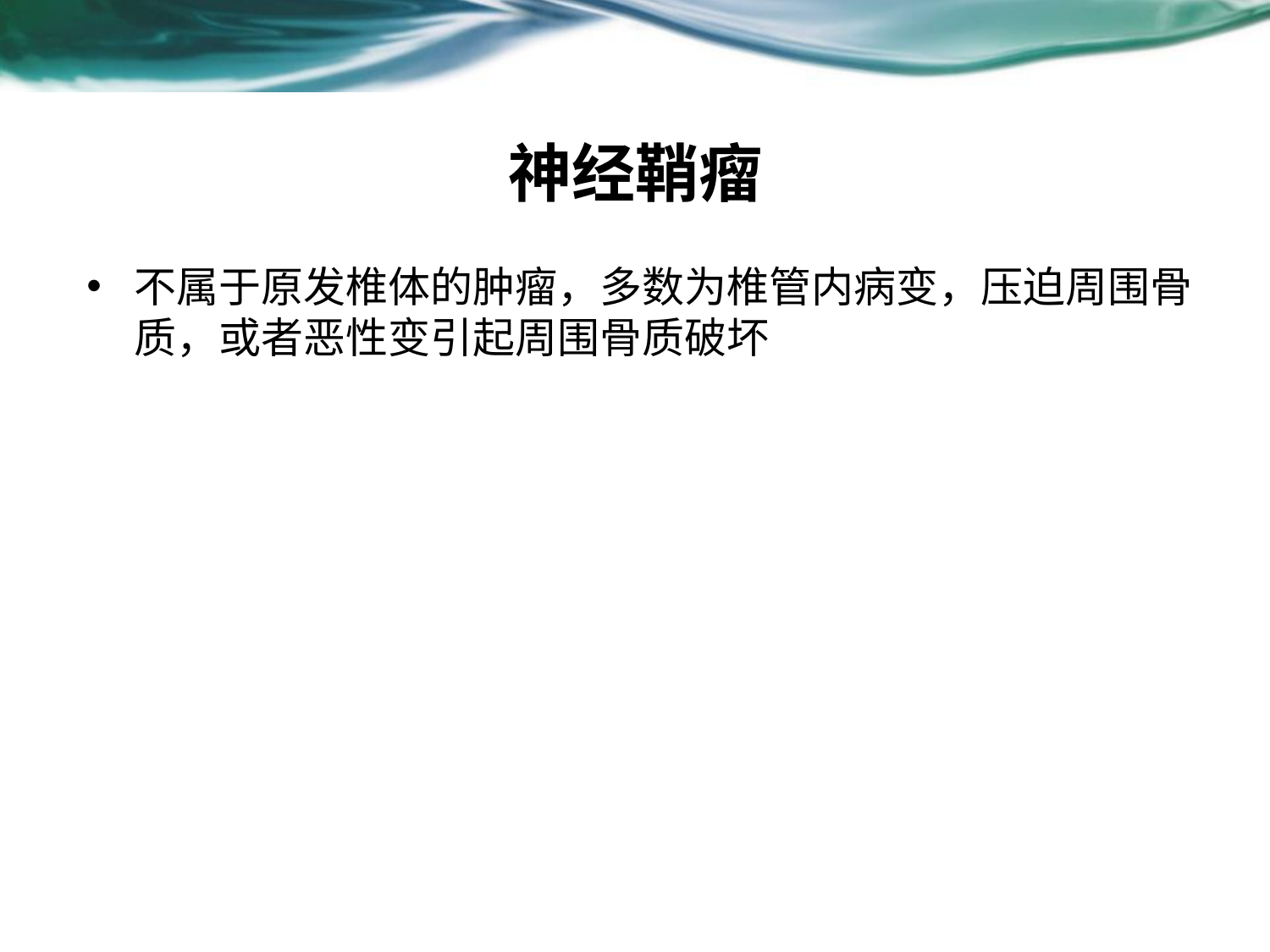

# 神经鞘瘤
不属于原发椎体的肿瘤，多数为椎管内病变，压迫周围骨质，或者恶性变引起周围骨质破坏